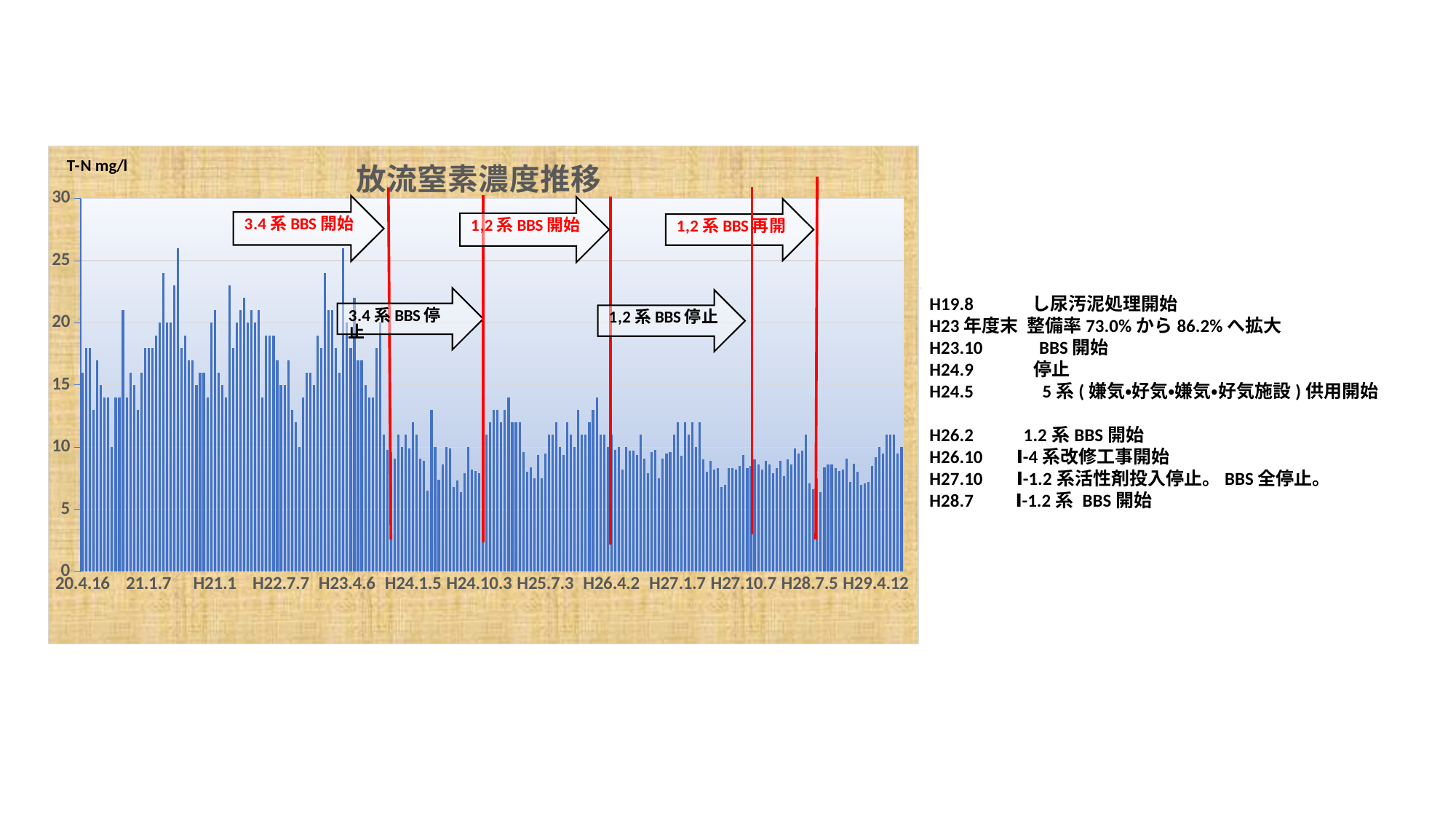

### Chart: 放流窒素濃度推移

| Category |  |
|---|---|
| 20.4.16 | 16.0 |
| 20.4.3 | 18.0 |
| 20.5.7 | 18.0 |
| 20.5.21 | 13.0 |
| 20.6.4 | 17.0 |
| 20.6.18 | 15.0 |
| 20.7.2 | 14.0 |
| 20.7.16 | 14.0 |
| 20.8.6 | 10.0 |
| 20.8.2 | 14.0 |
| 20.9.3 | 14.0 |
| 20.9.17 | 21.0 |
| 20.10.1 | 14.0 |
| 20.10.15 | 16.0 |
| 20.11.5 | 15.0 |
| 20.11.19 | 13.0 |
| 20.12.3 | 16.0 |
| 20.1217 | 18.0 |
| 21.1.7 | 18.0 |
| 21.1.21 | 18.0 |
| 21.2.4 | 19.0 |
| 21.2.18 | 20.0 |
| 21.3.4 | 24.0 |
| 21.3.18 | 20.0 |
| H21.4 | 20.0 |
| H21.4 | 23.0 |
| H21.5 | 26.0 |
| H21.5 | 18.0 |
| H21.6 | 19.0 |
| H21.6 | 17.0 |
| H21.7 | 17.0 |
| H21.7 | 15.0 |
| H21.8 | 16.0 |
| H21.8 | 16.0 |
| H21.9 | 14.0 |
| H21.9 | 20.0 |
| H21.1 | 21.0 |
| H21.1 | 16.0 |
| H21.11 | 15.0 |
| H21.11 | 14.0 |
| H21.12 | 23.0 |
| H21.12 | 18.0 |
| H22.1 | 20.0 |
| H22.1 | 21.0 |
| H22.2 | 22.0 |
| H22.2 | 20.0 |
| H22.3 | 21.0 |
| H22.3 | 20.0 |
| H22.4.7 | 21.0 |
| H22.4.28 | 14.0 |
| H22.5.6 | 19.0 |
| H22.5.19 | 19.0 |
| H22.6.2 | 19.0 |
| H22.6.16 | 17.0 |
| H22.7.7 | 15.0 |
| H22.7.21 | 15.0 |
| H22.8.4 | 17.0 |
| H22.8.18 | 13.0 |
| H22.9.8 | 12.0 |
| H22.9.22 | 10.0 |
| H22.10.6 | 14.0 |
| H22.10.20 | 16.0 |
| H22.11.4 | 16.0 |
| H22.11.17 | 15.0 |
| H22.12.1 | 19.0 |
| H22.12.15 | 18.0 |
| H23.1.5 | 24.0 |
| H23.1.19 | 21.0 |
| H23.2.2 | 21.0 |
| H23.2.16 | 18.0 |
| H23.3.2 | 16.0 |
| H23.3.16 | 26.0 |
| H23.4.6 | 20.0 |
| H23.4.27 | 18.0 |
| H23.5.6 | 22.0 |
| H23.5.18 | 17.0 |
| H23.6.1 | 17.0 |
| H23.6.15 | 15.0 |
| H23.7.6 | 14.0 |
| H23.7.21 | 14.0 |
| H23.8.3 | 18.0 |
| H23.8.17 | 20.0 |
| H23.9.7 | 11.0 |
| H23.9.21 | 9.8 |
| H23.10.6 | 9.6 |
| H23.10.19 | 9.1 |
| H23.11.2 | 11.0 |
| H23.11.16 | 10.0 |
| H23.12.7 | 11.0 |
| H23.12.16 | 9.9 |
| H24.1.5 | 12.0 |
| H24.1.18 | 11.0 |
| H24.2.1 | 9.1 |
| H24.2.15 | 8.9 |
| H24.3.7 | 6.5 |
| H24.3.21 | 13.0 |
| H24.4.4 | 10.0 |
| H24.4.25 | 7.4 |
| H24.5.2 | 8.6 |
| H24.5.16 | 10.0 |
| H24.6.6 | 9.9 |
| H24.6.20 | 6.8 |
| H24.7.4 | 7.3 |
| H24.7.18 | 6.4 |
| H24.8.1 | 7.9 |
| H24.8.15 | 10.0 |
| H24.9.5 | 8.2 |
| H24.9.20 | 8.1 |
| H24.10.3 | 7.9 |
| H24.10.17 | 9.1 |
| H24.11.7 | 11.0 |
| H24.11.21 | 12.0 |
| H24.12.5 | 13.0 |
| H24.12.19 | 13.0 |
| H25.1.9 | 12.0 |
| H25.1.23 | 13.0 |
| H25.2.6 | 14.0 |
| H25.2.20 | 12.0 |
| H25.3.1 | 12.0 |
| H25.3.13 | 12.0 |
| H25.4.4 | 9.6 |
| H25.4.24 | 8.0 |
| H25.5.1 | 8.4 |
| H25.5.15 | 7.5 |
| H25.6.5 | 9.4 |
| H25.6.19 | 7.5 |
| H25.7.3 | 9.5 |
| H25.7.17 | 11.0 |
| H25.8.7 | 11.0 |
| H25.8.21 | 12.0 |
| H25.9.4 | 10.0 |
| H25.9.18 | 9.4 |
| H25.10.2 | 12.0 |
| H25.10.17 | 11.0 |
| H25.11.6 | 10.0 |
| H25.11.20 | 13.0 |
| H25.12.4 | 11.0 |
| H25.12.18 | 11.0 |
| H26.1.8 | 12.0 |
| H26.1.22 | 13.0 |
| H26.2.5 | 14.0 |
| H26.2.19 | 11.0 |
| H26.3.11 | 11.0 |
| H26.3.19 | 10.0 |
| H26.4.2 | 11.0 |
| H26.4.23 | 9.8 |
| H26.5.7 | 10.0 |
| H26.5.21 | 8.2 |
| H.26.6.4 | 10.0 |
| H26.6.18 | 9.7 |
| H26.7.2 | 9.7 |
| H26.7.16 | 9.4 |
| H26.8.8 | 11.0 |
| H26.8.20 | 9.1 |
| H26.9.3 | 7.9 |
| H26.9.17 | 9.6 |
| H26.10.1 | 9.8 |
| H26.10.15 | 7.5 |
| H26.11.5 | 9.1 |
| H26.11.19 | 9.5 |
| H26.12.3 | 9.6 |
| H26.12.17 | 11.0 |
| H27.1.7 | 12.0 |
| H27.1.21 | 9.3 |
| H27.2.4 | 12.0 |
| H27.2.18 | 11.0 |
| H27.3.4 | 12.0 |
| H27.3.18 | 10.0 |
| H27.4.8 | 12.0 |
| H27.4.22 | 9.0 |
| H27.5.13 | 8.0 |
| H27.5.27 | 8.9 |
| H27.6.10 | 8.2 |
| H27.6.24 | 8.3 |
| H27.7.9 | 6.8 |
| H27.7.23 | 7.0 |
| H27.8.5 | 8.3 |
| H27.8.19 | 8.3 |
| H27.9.4 | 8.2 |
| H27.9.24 | 8.5 |
| H27.10.7 | 9.4 |
| H27.10.21 | 8.3 |
| H27.11.4 | 8.5 |
| H27.11.18 | 9.0 |
| H27.12.9 | 8.6 |
| H27.12.16 | 8.2 |
| H28.1.6 | 8.9 |
| H28.1.20 | 8.6 |
| H28.2.3 | 7.9 |
| H28.2.17 | 8.3 |
| H28.3.2 | 8.9 |
| H28.3.16 | 7.7 |
| H28.4.13 | 9.0 |
| H28.4.27 | 8.6 |
| H28.5.10 | 9.9 |
| H28.5.24 | 9.5 |
| H28.6.7 | 9.7 |
| H28.6.22 | 11.0 |
| H28.7.5 | 7.1 |
| H28.7.19 | 6.6 |
| H28.8.2 | 7.5 |
| H28.8.23 | 6.4 |
| H28.9.6 | 8.4 |
| H28.9.27 | 8.6 |
| H28.10.3 | 8.6 |
| H28.10.18 | 8.3 |
| H28.11.2 | 8.1 |
| H28.11.16 | 8.2 |
| H28.12.6 | 9.1 |
| H28.12.20 | 7.2 |
| H29.1.10 | 8.7 |
| H29.1.24 | 8.0 |
| H29.2.7 | 7.0 |
| H29.2.21 | 7.1 |
| H29.3.1 | 7.2 |
| H29.3.8 | 8.5 |
| H29.4.12 | 9.2 |
| H29.4.26 | 10.0 |
| H29.5.10 | 9.5 |
| H29.5.24 | 11.0 |
| H29.6.7 | 11.0 |
| H29.6.22 | 11.0 |
| H29.7.5 | 9.5 |
| H29.7.19 | 10.0 |
H19.8             し尿汚泥処理開始
H23年度末  整備率73.0%から86.2%へ拡大
H23.10　       BBS開始
H24.9　         停止
H24.5　          5系(嫌気・好気・嫌気・好気施設)供用開始

H26.2            1.2系BBS開始
H26.10        Ⅰ-4系改修工事開始
H27.10        Ⅰ-1.2系活性剤投入停止。BBS全停止。
H28.7          Ⅰ-1.2系 BBS開始